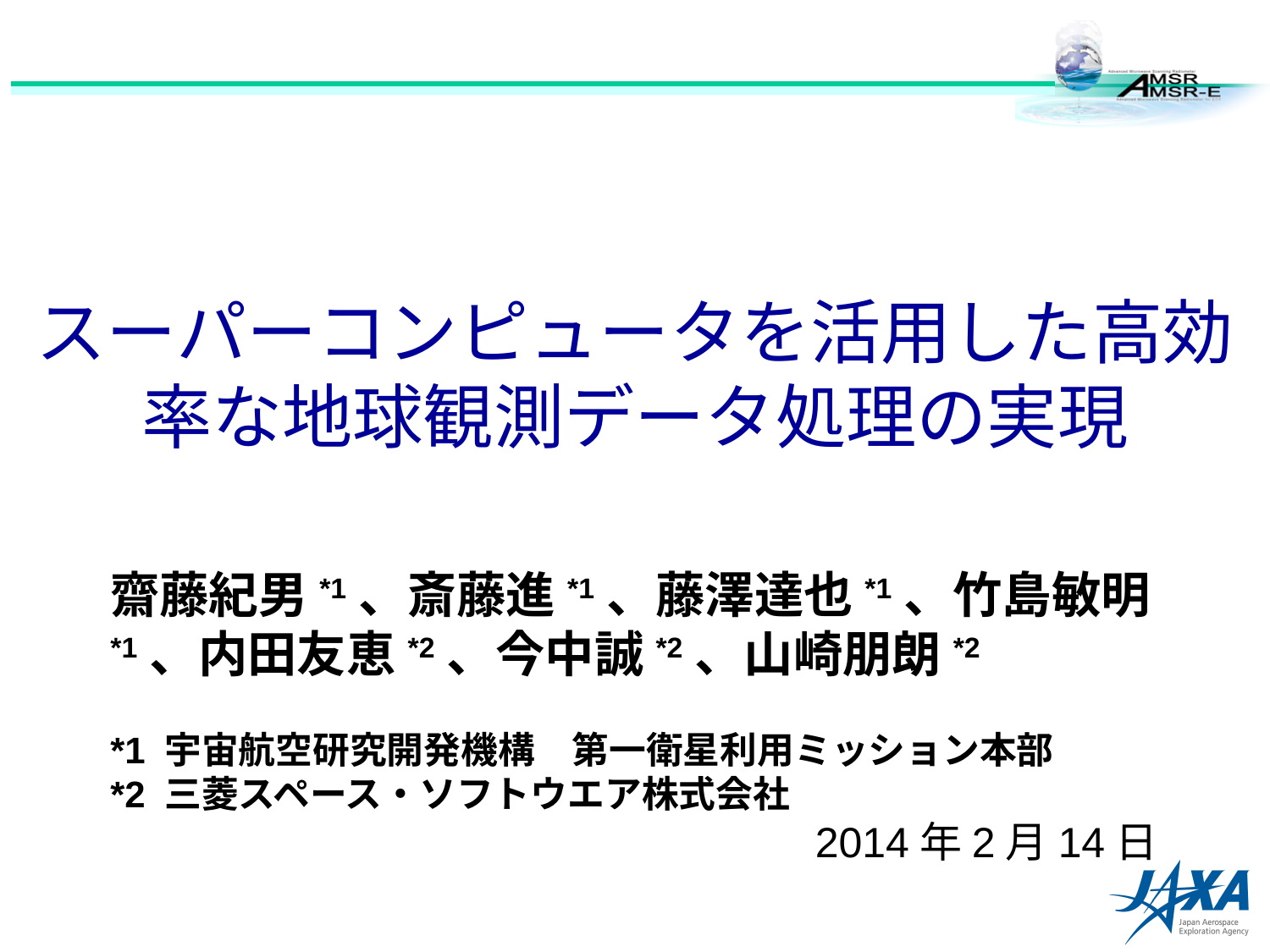

スーパーコンピュータを活用した高効率な地球観測データ処理の実現

齋藤紀男*1、斎藤進*1、藤澤達也*1、竹島敏明*1、内田友恵*2、今中誠*2、山崎朋朗*2

*1 宇宙航空研究開発機構　第一衛星利用ミッション本部
*2 三菱スペース・ソフトウエア株式会社
2014年2月14日